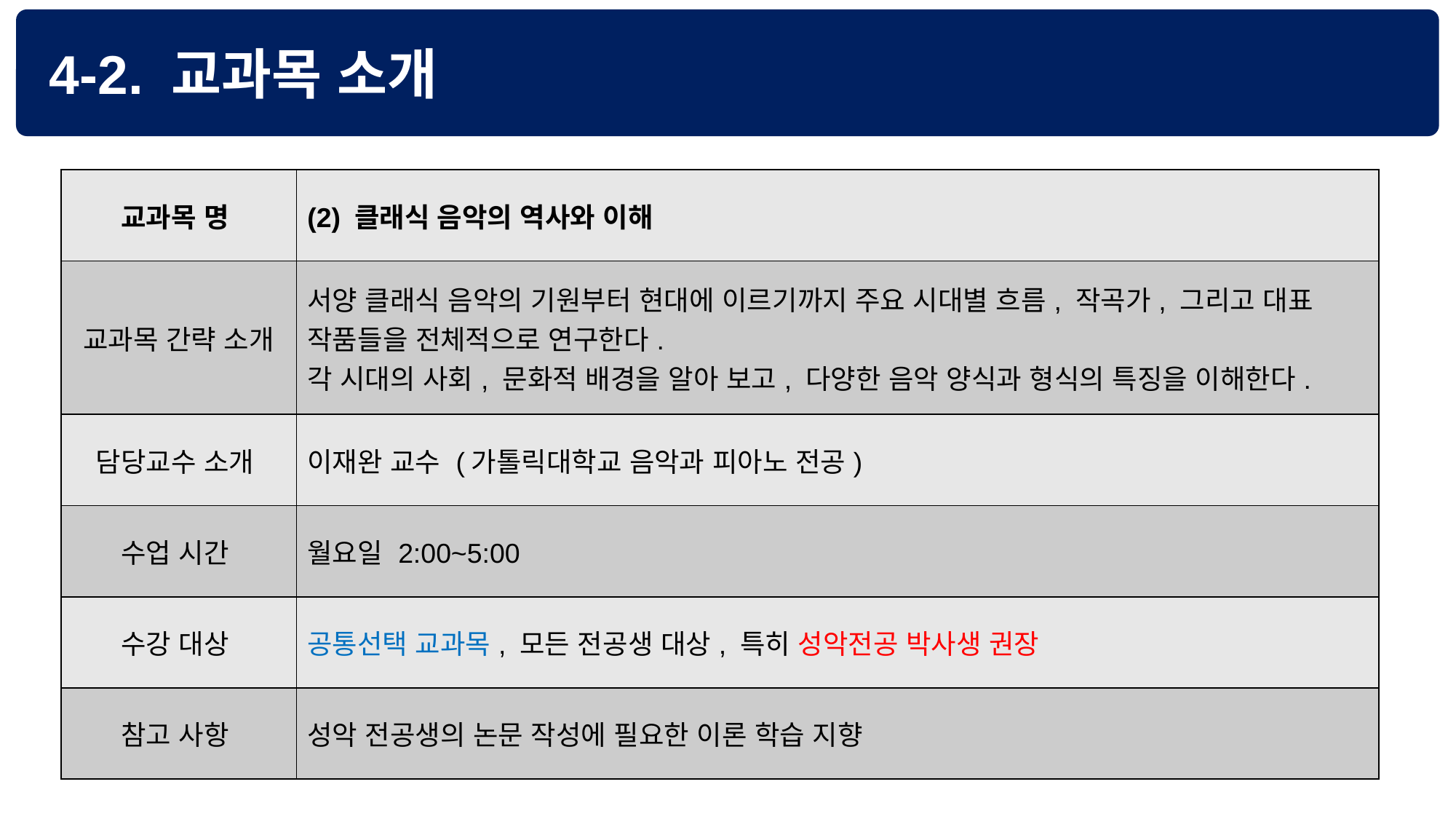

4-2. 교과목 소개
| 교과목 명 | (2) 클래식 음악의 역사와 이해 |
| --- | --- |
| 교과목 간략 소개 | 서양 클래식 음악의 기원부터 현대에 이르기까지 주요 시대별 흐름, 작곡가, 그리고 대표 작품들을 전체적으로 연구한다. 각 시대의 사회, 문화적 배경을 알아 보고, 다양한 음악 양식과 형식의 특징을 이해한다. |
| 담당교수 소개 | 이재완 교수 (가톨릭대학교 음악과 피아노 전공) |
| 수업 시간 | 월요일 2:00~5:00 |
| 수강 대상 | 공통선택 교과목, 모든 전공생 대상, 특히 성악전공 박사생 권장 |
| 참고 사항 | 성악 전공생의 논문 작성에 필요한 이론 학습 지향 |